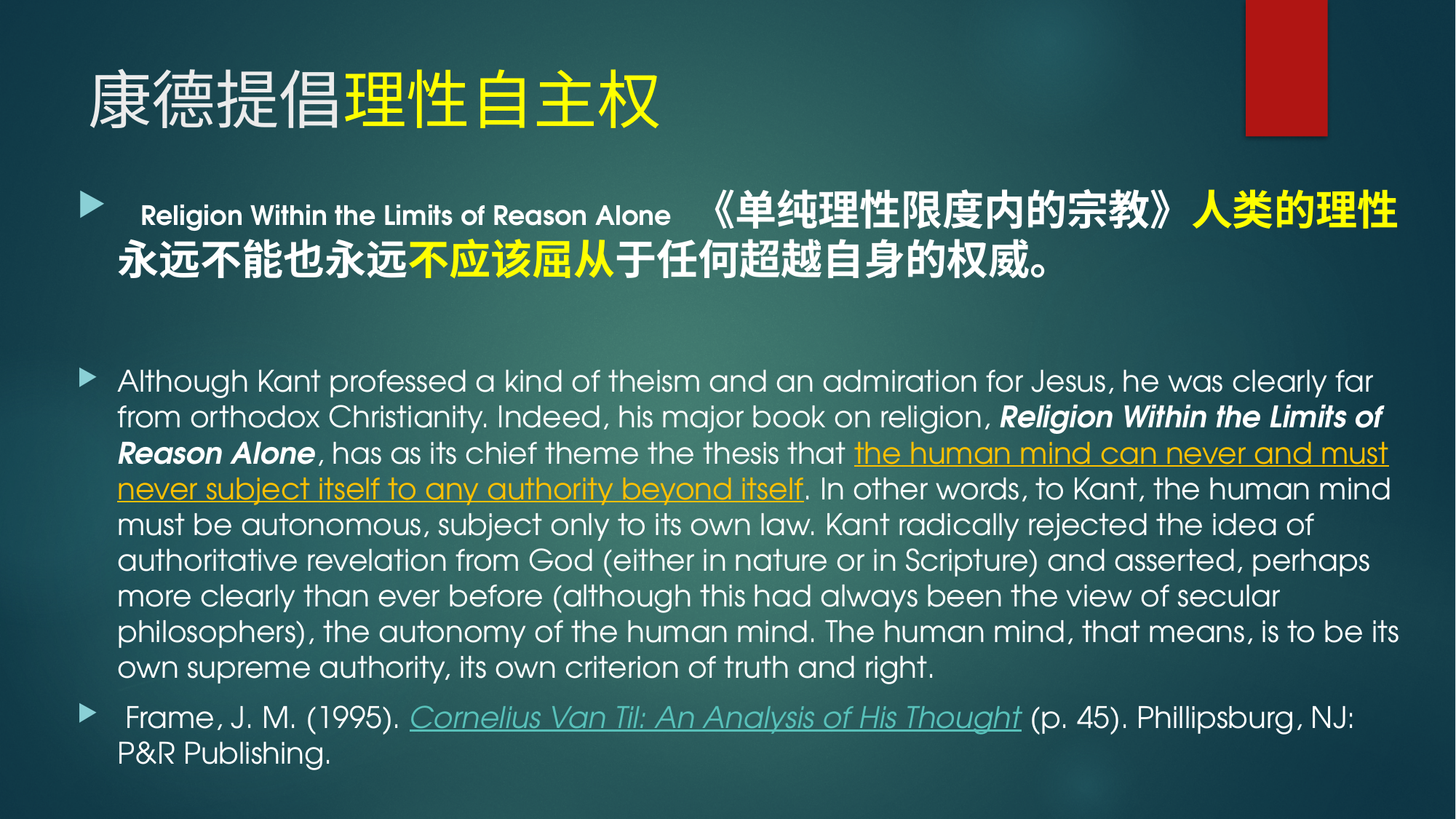

# 康德提倡理性自主权
  Religion Within the Limits of Reason Alone 《单纯理性限度内的宗教》人类的理性永远不能也永远不应该屈从于任何超越自身的权威。

Although Kant professed a kind of theism and an admiration for Jesus, he was clearly far from orthodox Christianity. Indeed, his major book on religion, Religion Within the Limits of Reason Alone, has as its chief theme the thesis that the human mind can never and must never subject itself to any authority beyond itself. In other words, to Kant, the human mind must be autonomous, subject only to its own law. Kant radically rejected the idea of authoritative revelation from God (either in nature or in Scripture) and asserted, perhaps more clearly than ever before (although this had always been the view of secular philosophers), the autonomy of the human mind. The human mind, that means, is to be its own supreme authority, its own criterion of truth and right.
 Frame, J. M. (1995). Cornelius Van Til: An Analysis of His Thought (p. 45). Phillipsburg, NJ: P&R Publishing.